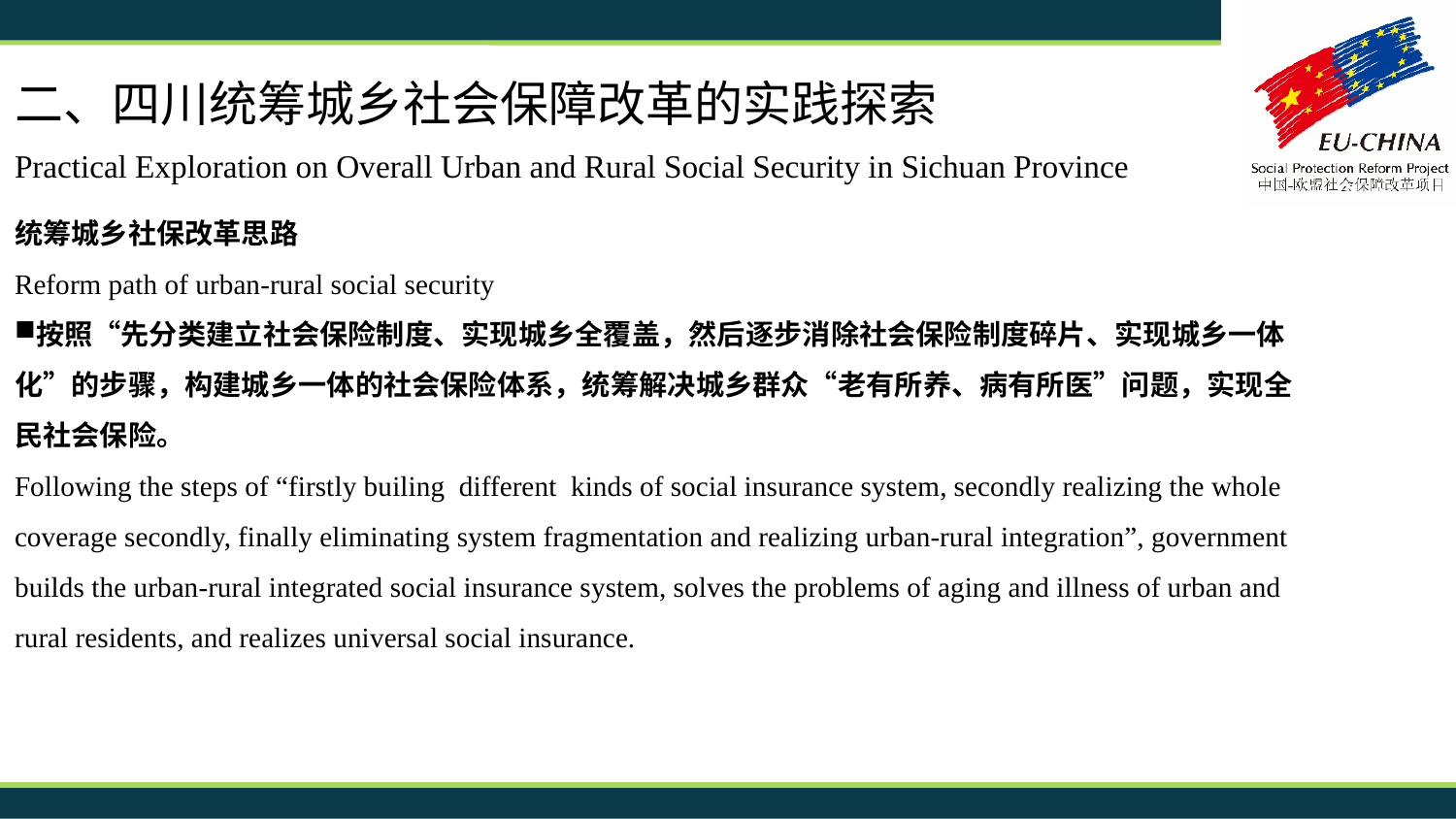

二、四川统筹城乡社会保障改革的实践探索
Practical Exploration on Overall Urban and Rural Social Security in Sichuan Province
统筹城乡社保改革思路
Reform path of urban-rural social security
按照“先分类建立社会保险制度、实现城乡全覆盖，然后逐步消除社会保险制度碎片、实现城乡一体化”的步骤，构建城乡一体的社会保险体系，统筹解决城乡群众“老有所养、病有所医”问题，实现全民社会保险。
Following the steps of “firstly builing  different  kinds of social insurance system, secondly realizing the whole coverage secondly, finally eliminating system fragmentation and realizing urban-rural integration”, government builds the urban-rural integrated social insurance system, solves the problems of aging and illness of urban and rural residents, and realizes universal social insurance.